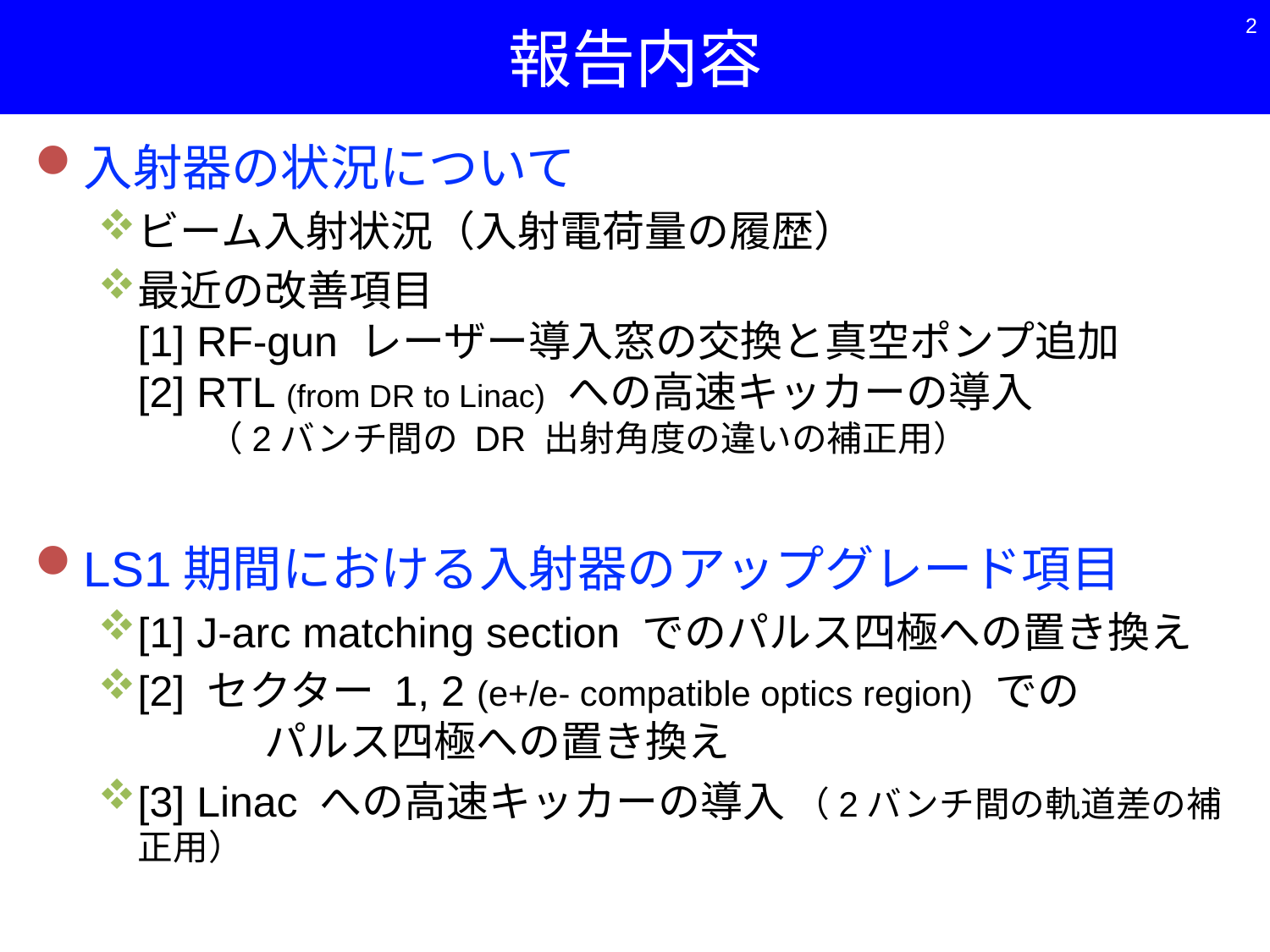

# 報告内容
2
入射器の状況について
ビーム入射状況（入射電荷量の履歴）
最近の改善項目
[1] RF-gun レーザー導入窓の交換と真空ポンプ追加
[2] RTL (from DR to Linac) への高速キッカーの導入
         （2バンチ間の DR 出射角度の違いの補正用）

LS1期間における入射器のアップグレード項目
[1] J-arc matching section でのパルス四極への置き換え
[2] セクター 1, 2 (e+/e- compatible optics region) での
　　　パルス四極への置き換え
[3] Linac への高速キッカーの導入 （2バンチ間の軌道差の補正用）